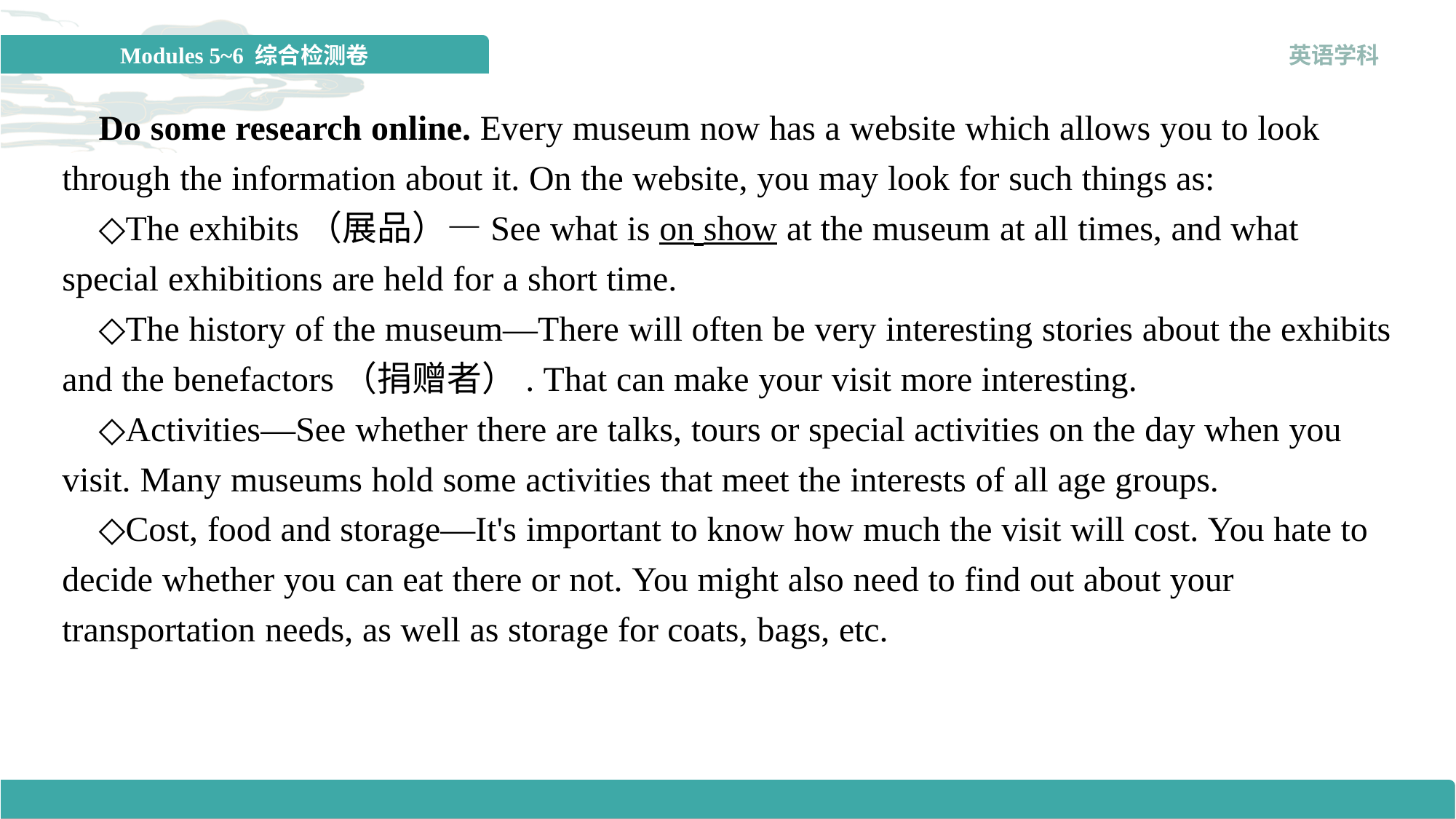

Do some research online. Every museum now has a website which allows you to look through the information about it. On the website, you may look for such things as:
    ◇The exhibits（展品）—See what is on show at the museum at all times, and what special exhibitions are held for a short time.
    ◇The history of the museum—There will often be very interesting stories about the exhibits and the benefactors（捐赠者）. That can make your visit more interesting.
    ◇Activities—See whether there are talks, tours or special activities on the day when you visit. Many museums hold some activities that meet the interests of all age groups.
    ◇Cost, food and storage—It's important to know how much the visit will cost. You hate to decide whether you can eat there or not. You might also need to find out about your transportation needs, as well as storage for coats, bags, etc.